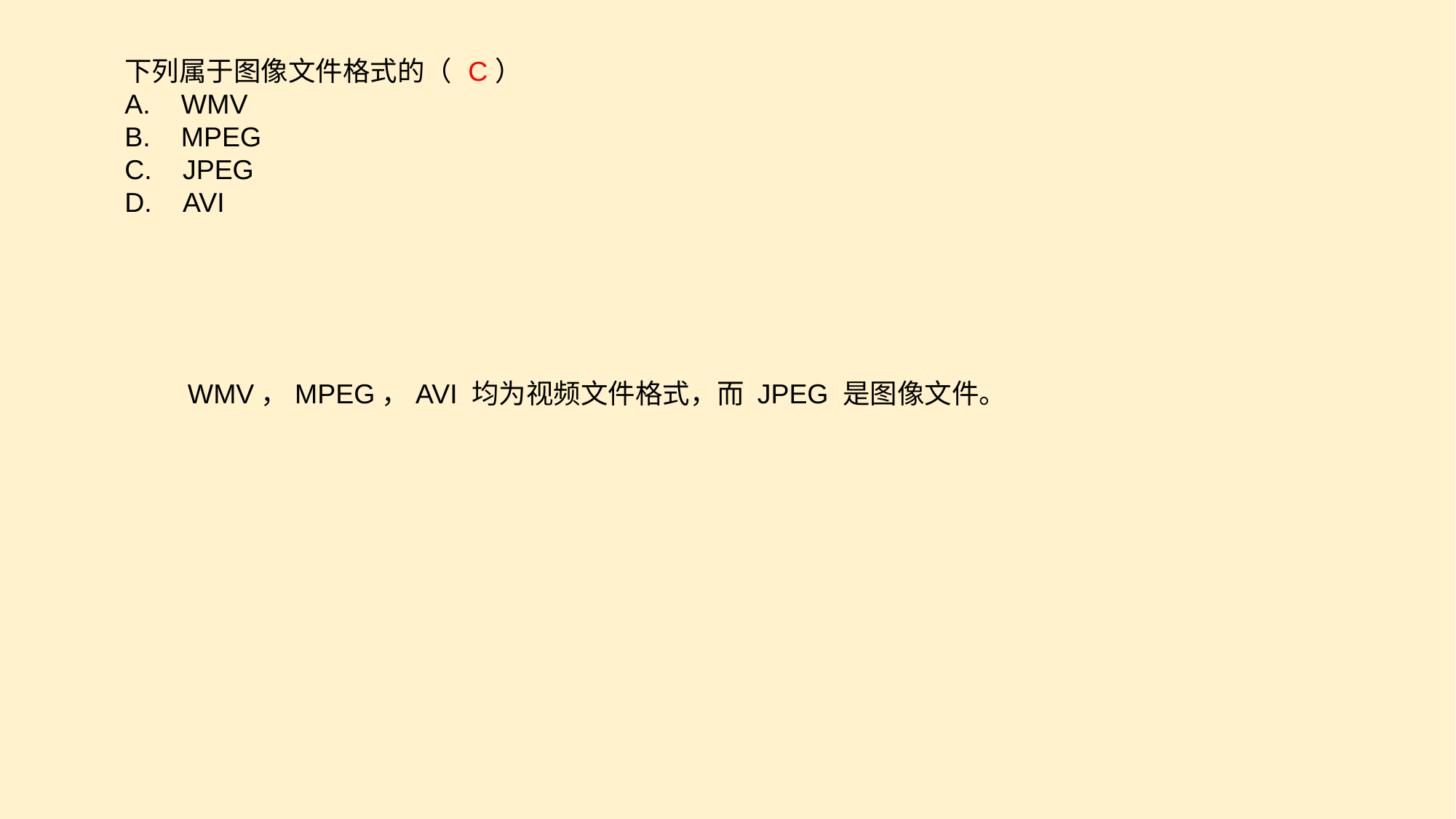

下列属于图像文件格式的（       ）
A.    WMV
B.    MPEG
C.    JPEG
D.    AVI
C
WMV，MPEG，AVI 均为视频文件格式，而 JPEG 是图像文件。